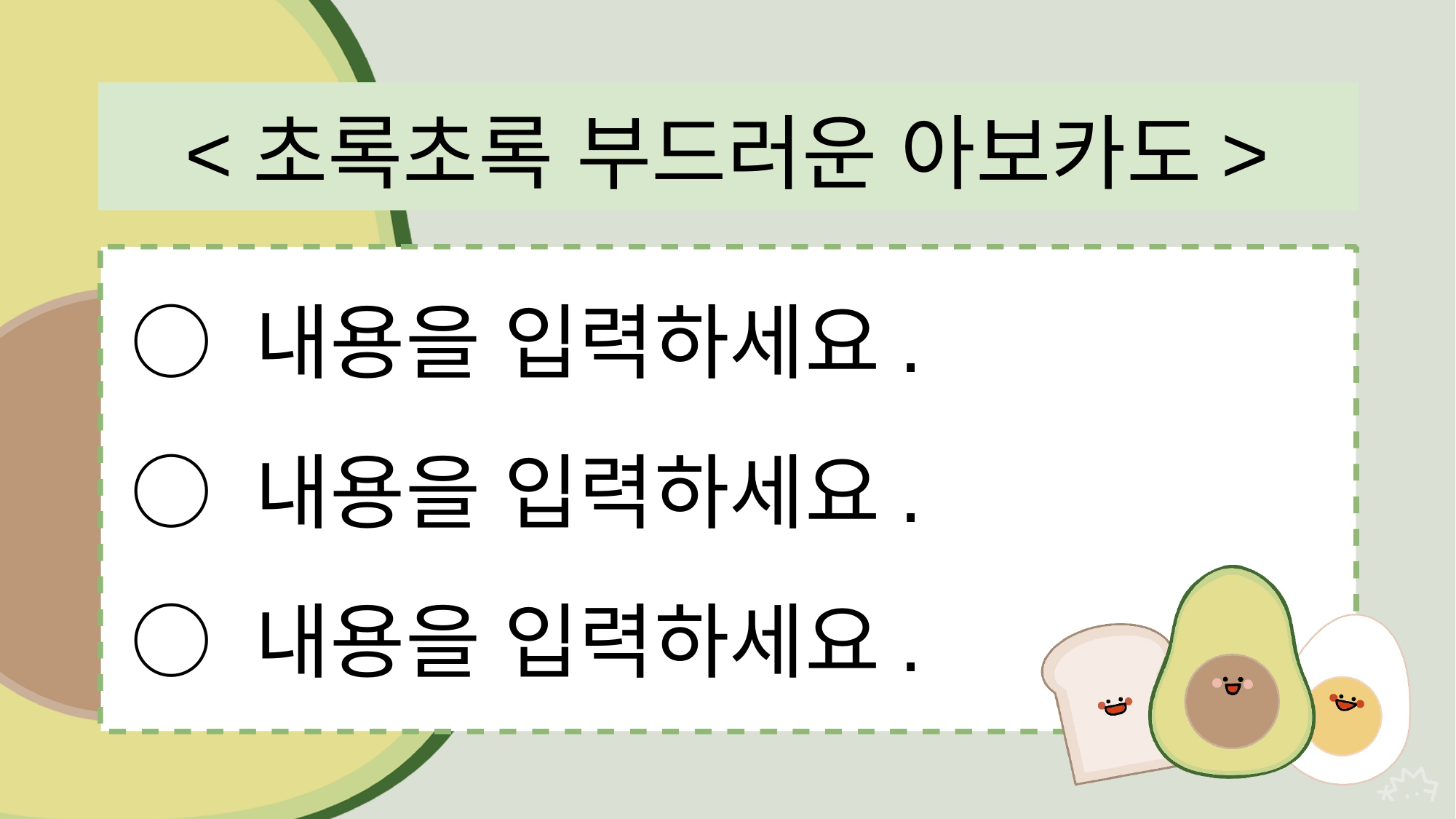

<초록초록 부드러운 아보카도>
○ 내용을 입력하세요.
○ 내용을 입력하세요.
○ 내용을 입력하세요.